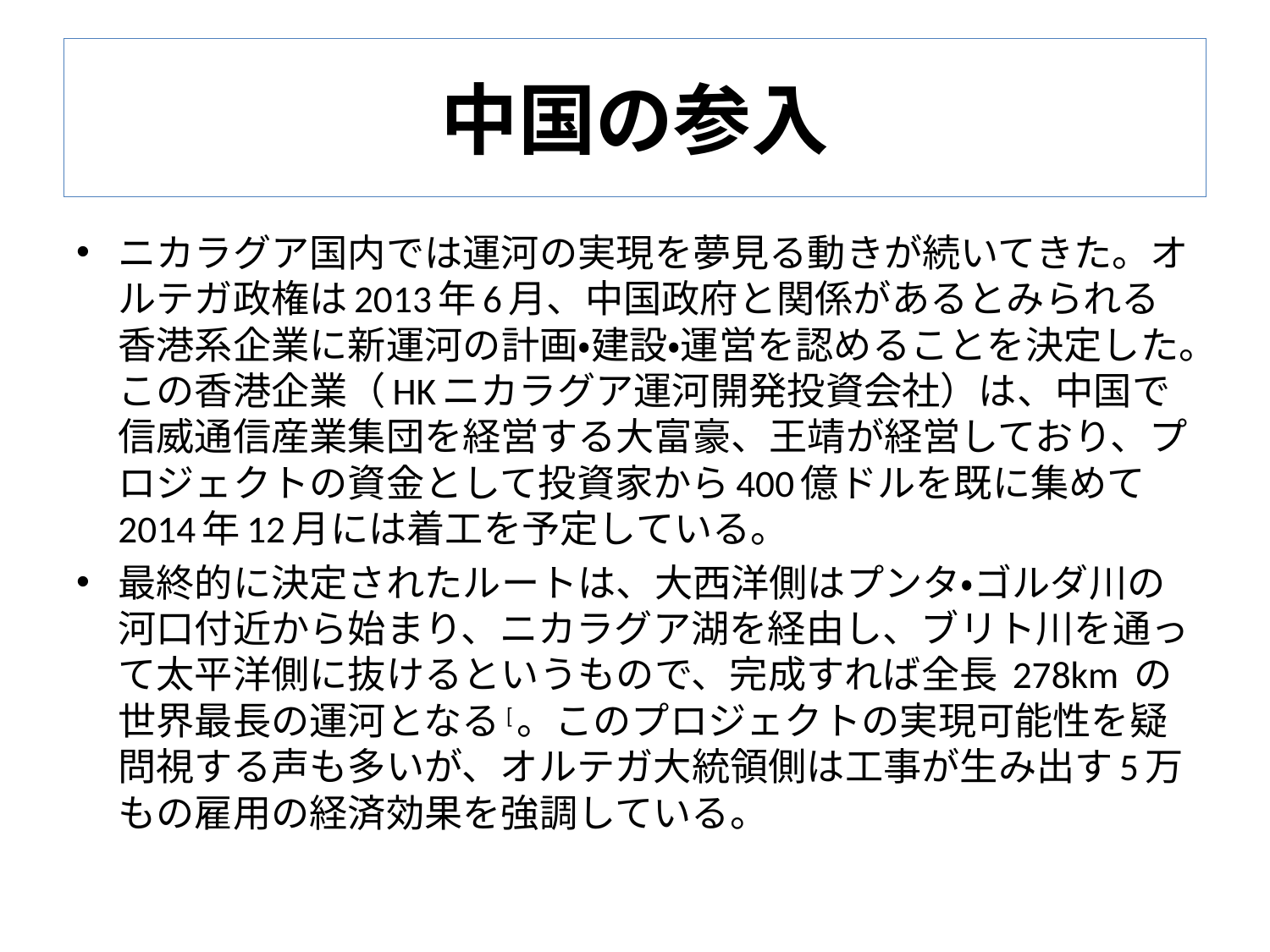

# 中国の参入
ニカラグア国内では運河の実現を夢見る動きが続いてきた。オルテガ政権は2013年6月、中国政府と関係があるとみられる香港系企業に新運河の計画・建設・運営を認めることを決定した。この香港企業（HKニカラグア運河開発投資会社）は、中国で信威通信産業集団を経営する大富豪、王靖が経営しており、プロジェクトの資金として投資家から400億ドルを既に集めて2014年12月には着工を予定している。
最終的に決定されたルートは、大西洋側はプンタ・ゴルダ川の河口付近から始まり、ニカラグア湖を経由し、ブリト川を通って太平洋側に抜けるというもので、完成すれば全長 278km の世界最長の運河となる[。このプロジェクトの実現可能性を疑問視する声も多いが、オルテガ大統領側は工事が生み出す5万もの雇用の経済効果を強調している。